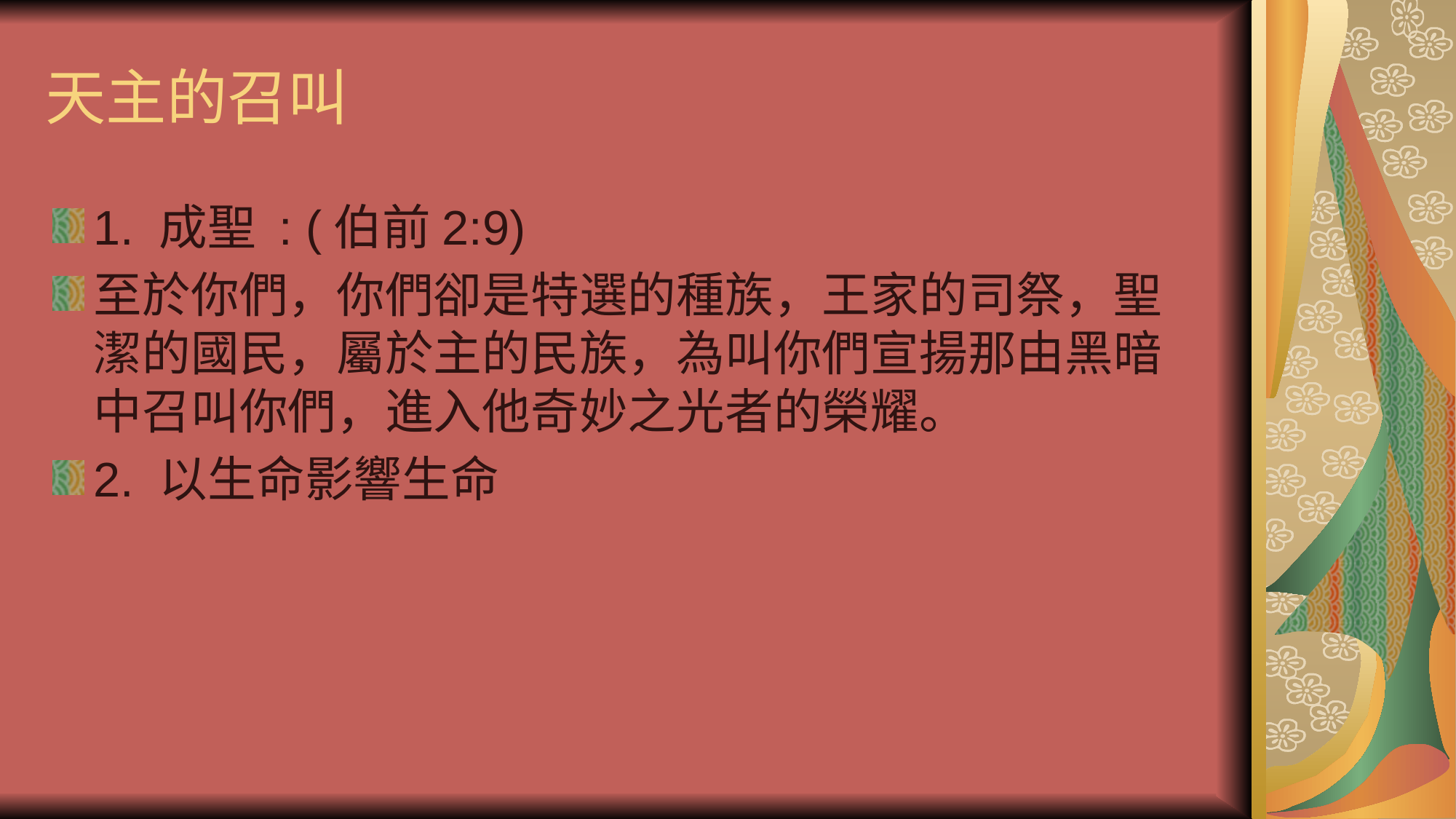

# 天主的召叫
1. 成聖 : (伯前2:9)
至於你們，你們卻是特選的種族，王家的司祭，聖潔的國民，屬於主的民族，為叫你們宣揚那由黑暗中召叫你們，進入他奇妙之光者的榮耀。
2. 以生命影響生命